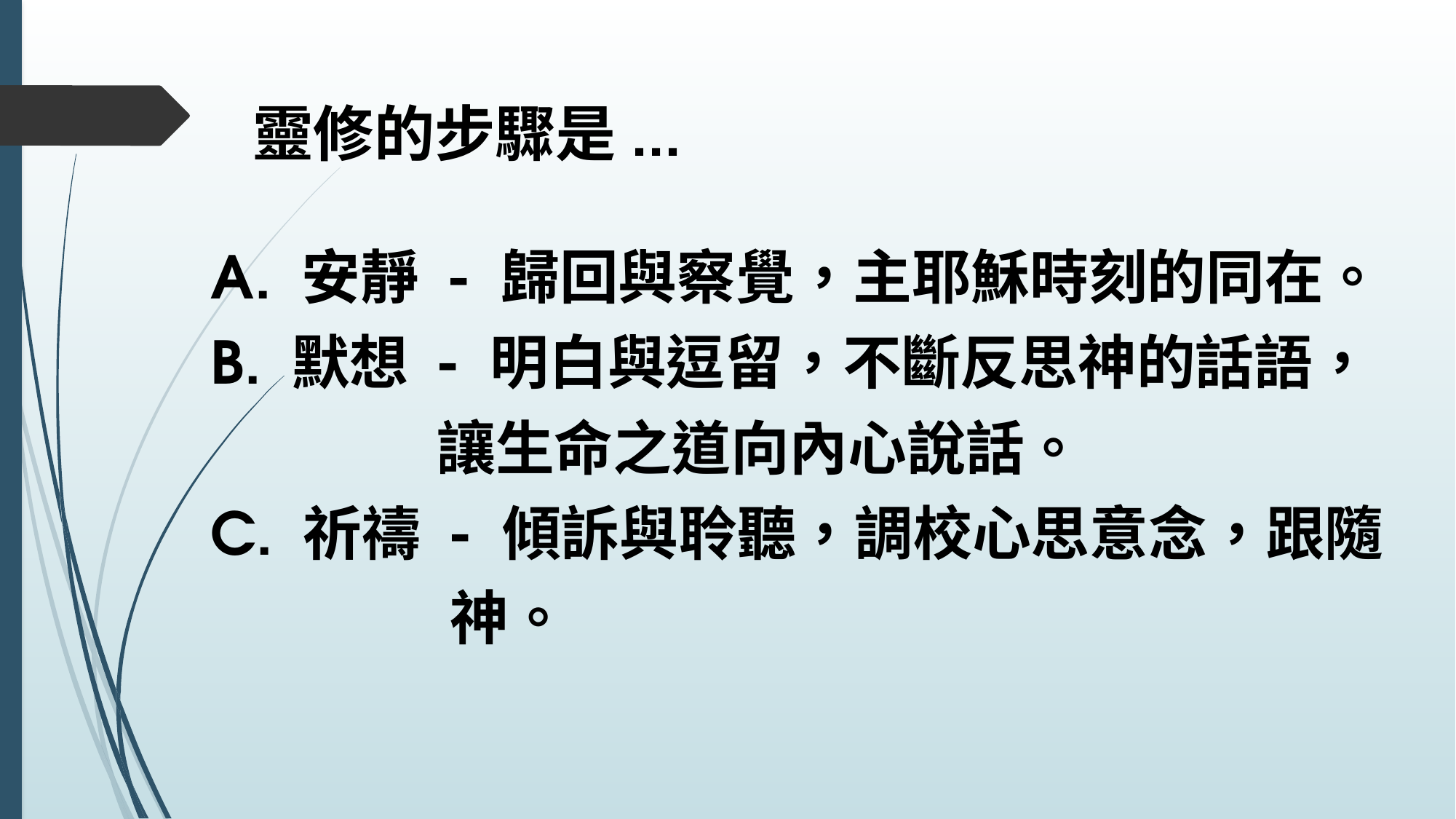

# 靈修的步驟是...
A. 安靜 - 歸回與察覺，主耶穌時刻的同在。
B. 默想 - 明白與逗留，不斷反思神的話語，
                讓生命之道向內心說話。
C. 祈禱 - 傾訴與聆聽，調校心思意念，跟隨
                 神。